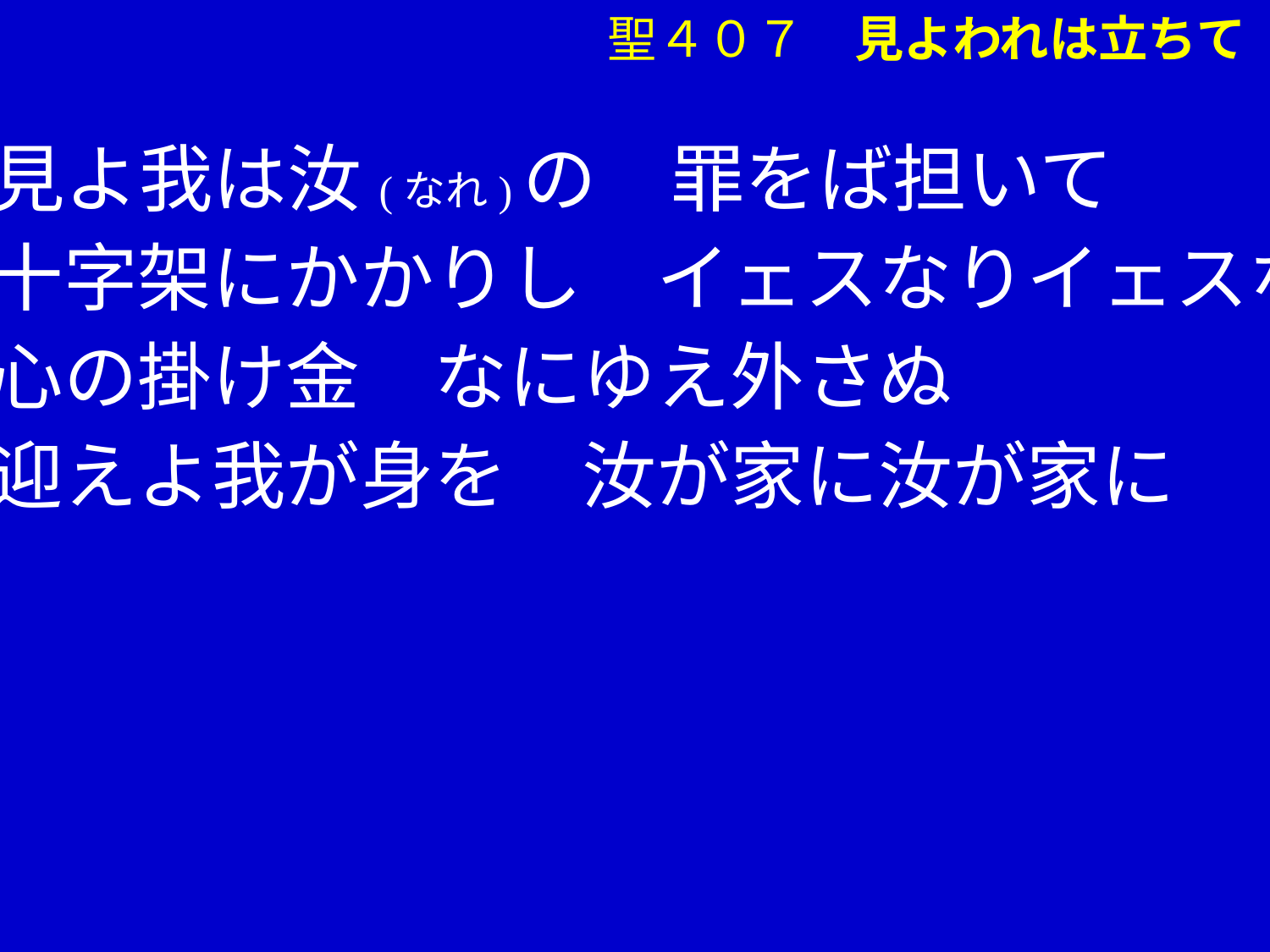

聖４０７　見よわれは立ちて
②見よ我は汝(なれ)の　罪をば担いて
　 十字架にかかりし　イェスなりイェスなり
　 心の掛け金　なにゆえ外さぬ
　 迎えよ我が身を　汝が家に汝が家に